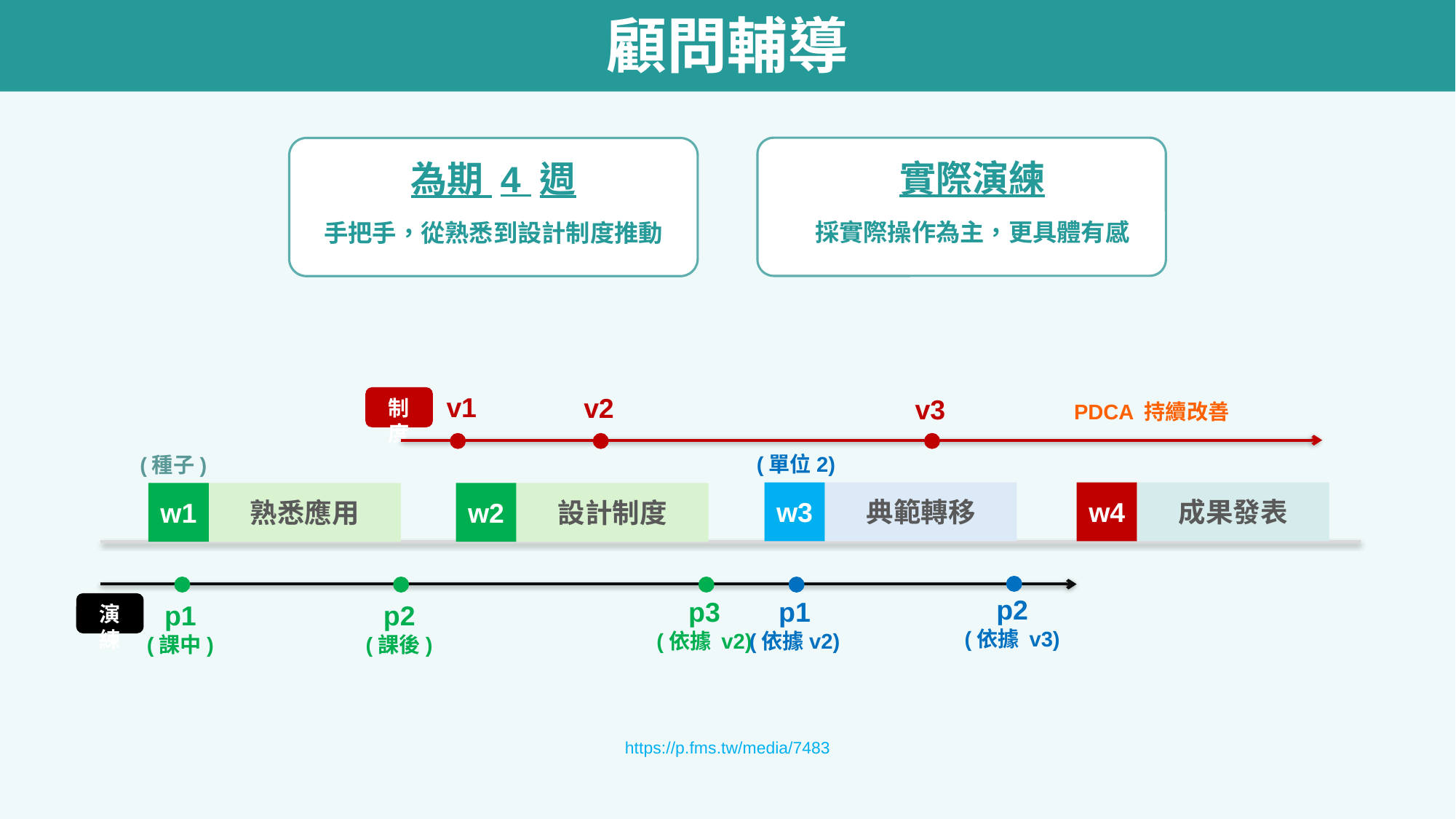

# 顧問輔導
實際演練
採實際操作為主，更具體有感

為期 4 週
手把手，從熟悉到設計制度推動
v1

v2

v3

制度
PDCA 持續改善
(單位2)
(種子)
w3
典範轉移
w4
成果發表
w1
熟悉應用
w2
設計制度

p2
(依據 v3)

p1
(依據v2)

p2
(課後)

p3
(依據 v2)

p1
(課中)
演練
https://p.fms.tw/media/7483